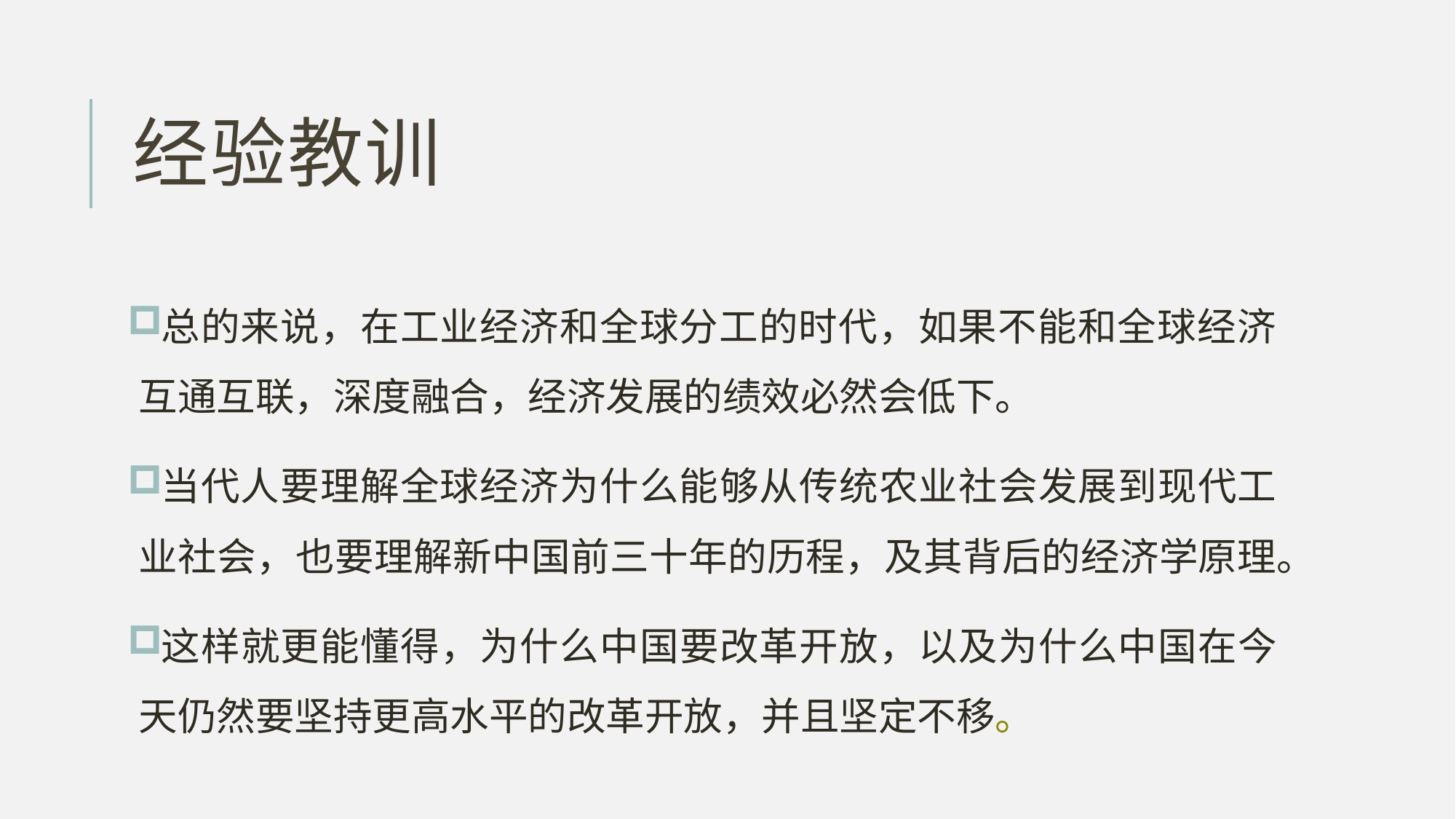

# 经验教训
总的来说，在工业经济和全球分工的时代，如果不能和全球经济互通互联，深度融合，经济发展的绩效必然会低下。
当代人要理解全球经济为什么能够从传统农业社会发展到现代工业社会，也要理解新中国前三十年的历程，及其背后的经济学原理。
这样就更能懂得，为什么中国要改革开放，以及为什么中国在今天仍然要坚持更高水平的改革开放，并且坚定不移。